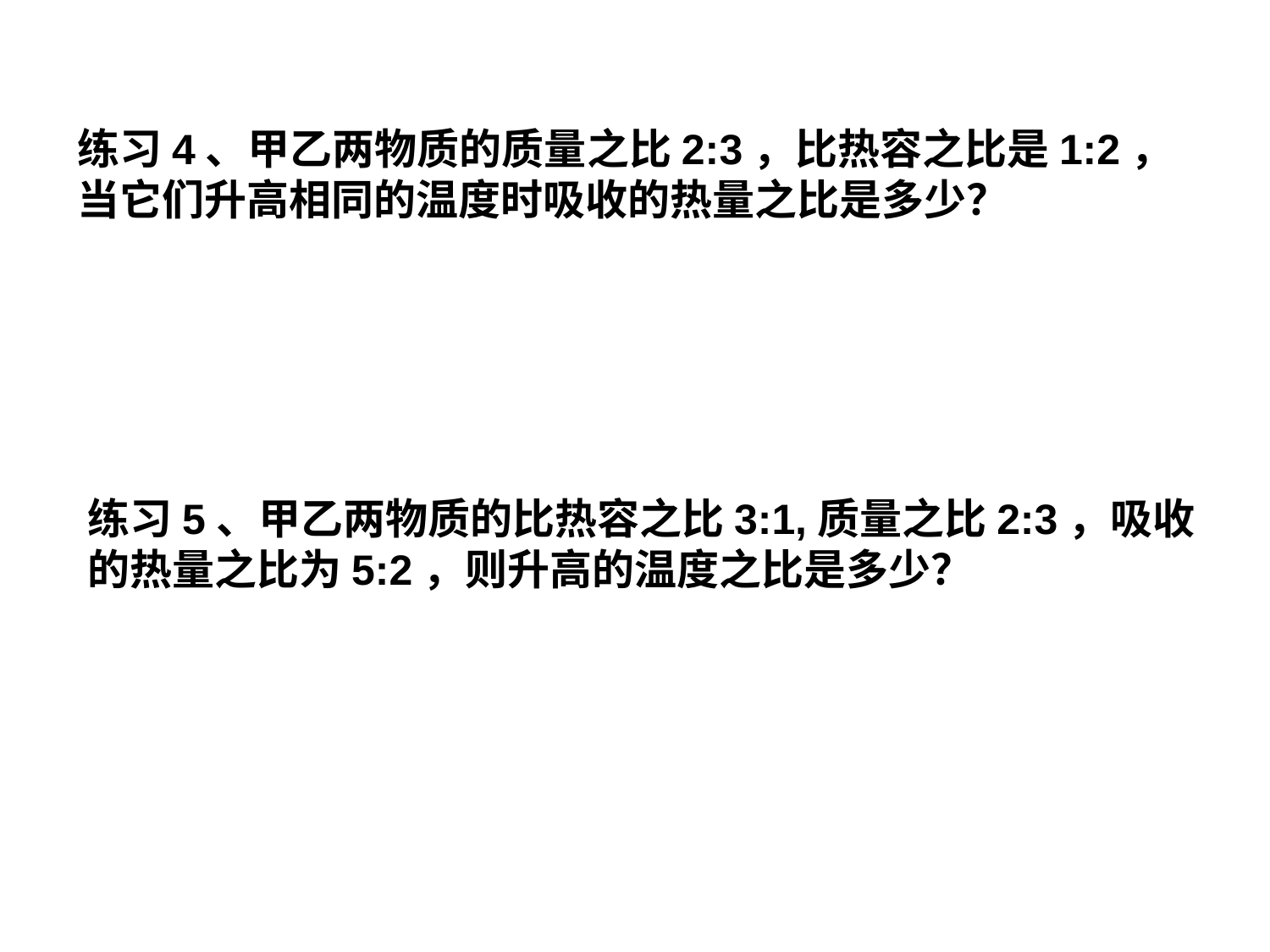

练习4、甲乙两物质的质量之比2:3，比热容之比是1:2，当它们升高相同的温度时吸收的热量之比是多少？
练习5、甲乙两物质的比热容之比3:1,质量之比2:3，吸收的热量之比为5:2，则升高的温度之比是多少？